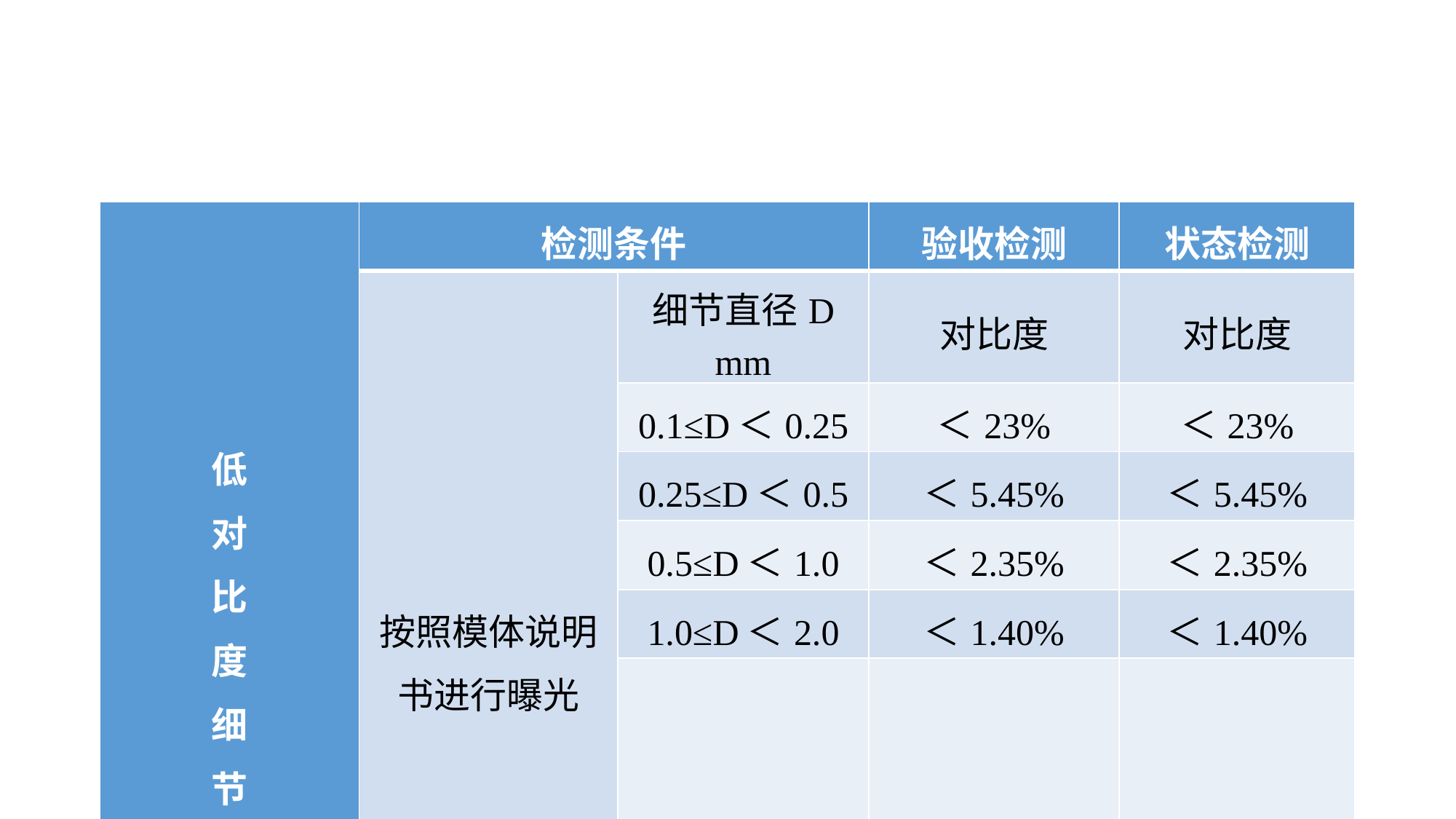

#
| 低 对 比 度 细 节 | 检测条件 |  | 验收检测 | 状态检测 |
| --- | --- | --- | --- | --- |
|  | 按照模体说明书进行曝光 | 细节直径D mm | 对比度 | 对比度 |
|  |  | 0.1≤D＜0.25 | ＜23% | ＜23% |
|  |  | 0.25≤D＜0.5 | ＜5.45% | ＜5.45% |
|  |  | 0.5≤D＜1.0 | ＜2.35% | ＜2.35% |
|  |  | 1.0≤D＜2.0 | ＜1.40% | ＜1.40% |
|  |  | D≥2.0 | ＜1.05% | ＜1.05% |